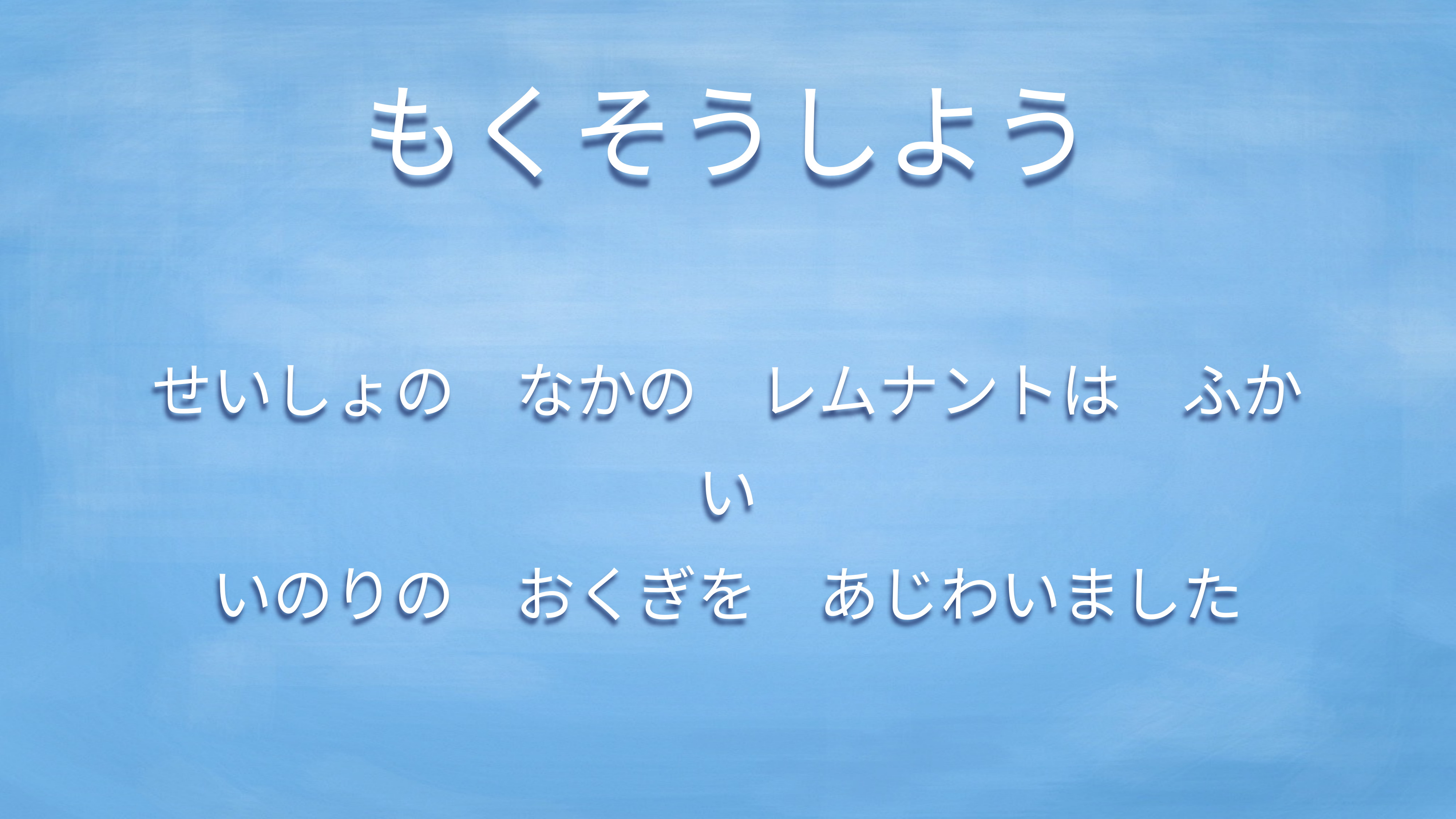

もくそうしよう
せいしょの　なかの　レムナントは　ふかい
いのりの　おくぎを　あじわいました